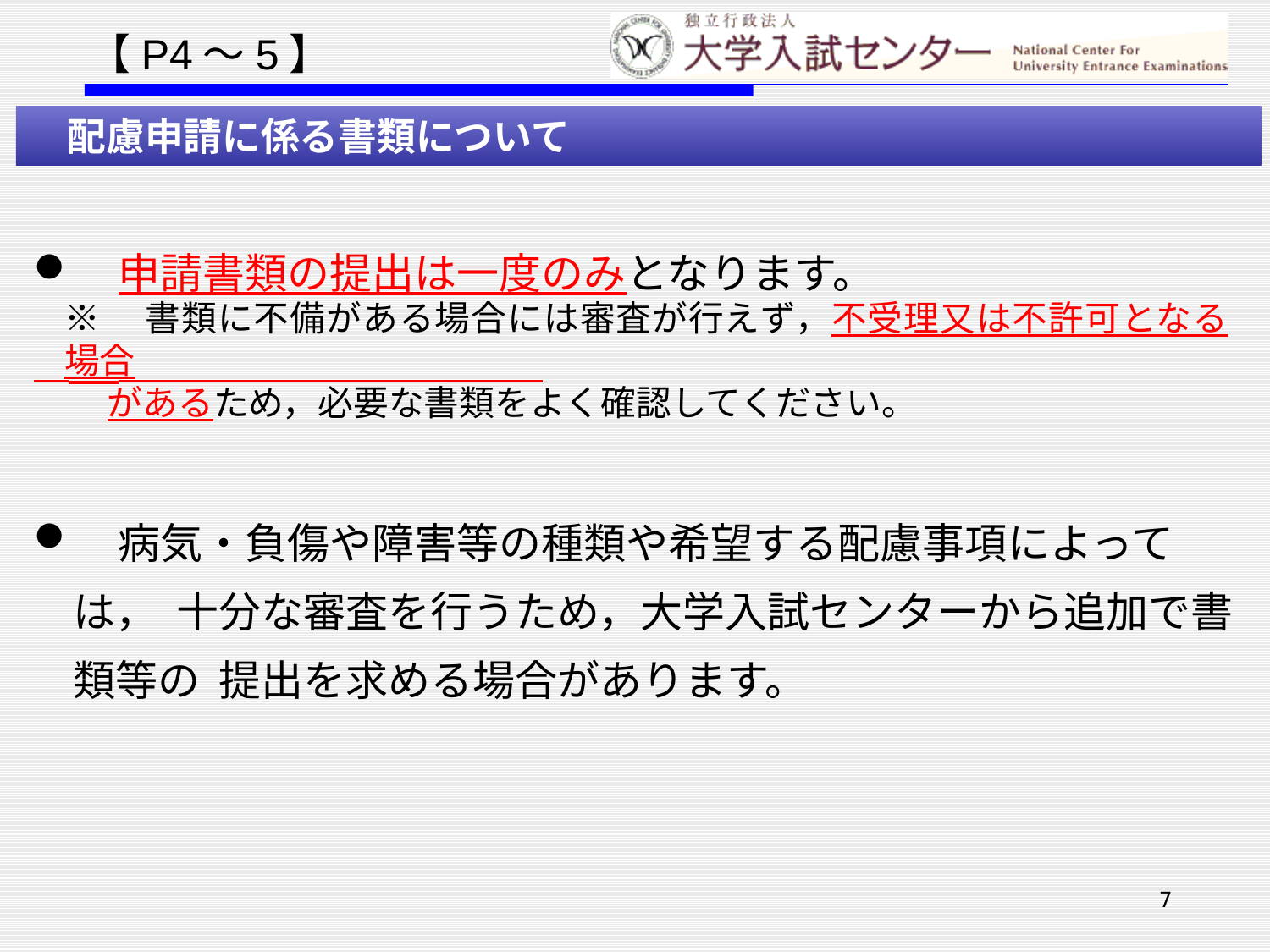

【P4～5】
　配慮申請に係る書類について
　申請書類の提出は一度のみとなります。

　病気・負傷や障害等の種類や希望する配慮事項によっては，  十分な審査を行うため，大学入試センターから追加で書類等の  提出を求める場合があります。
※　書類に不備がある場合には審査が行えず，不受理又は不許可となる場合
　 があるため，必要な書類をよく確認してください。

7